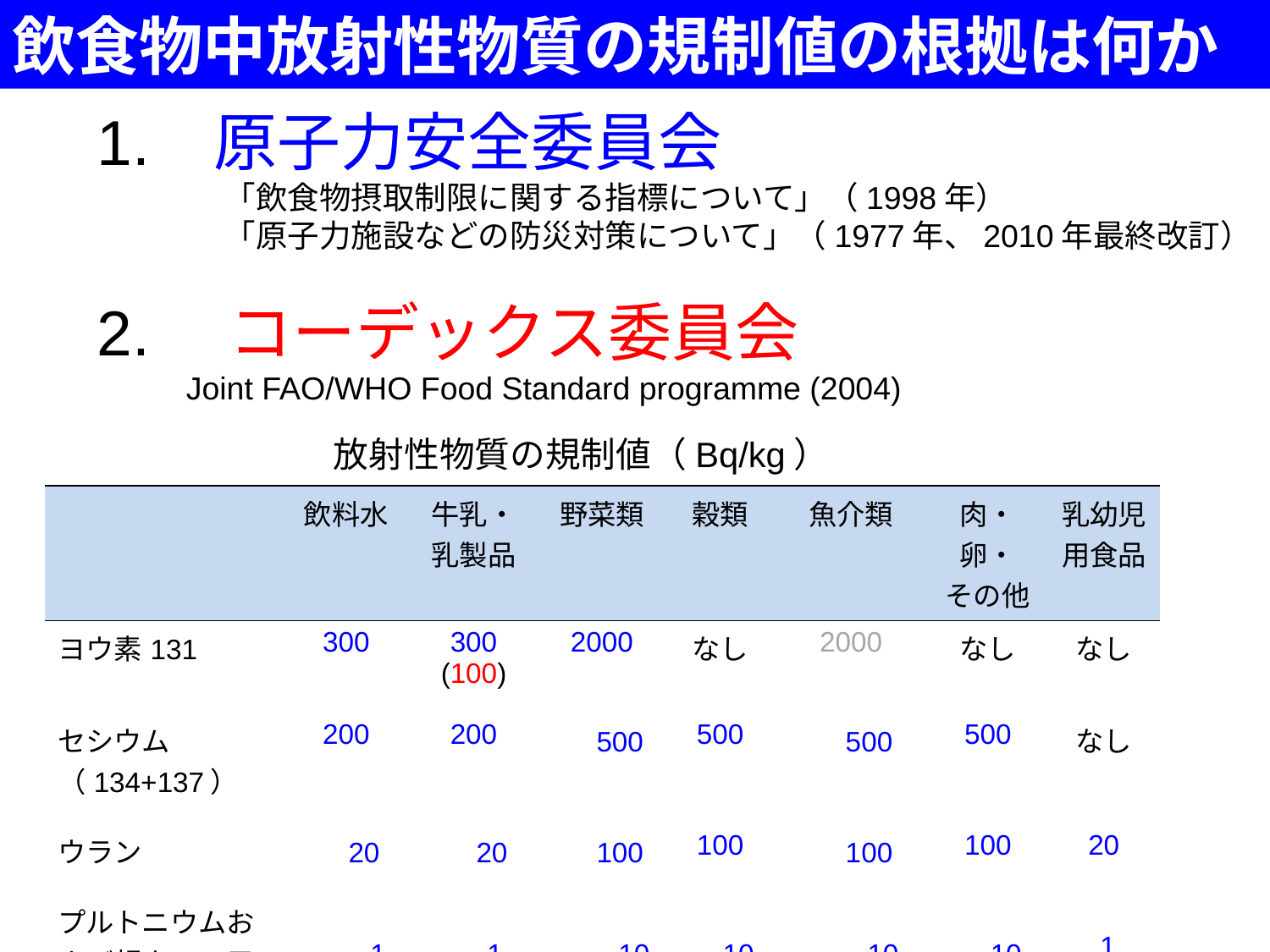

飲食物中放射性物質の規制値の根拠は何か
　原子力安全委員会
　　　　「飲食物摂取制限に関する指標について」（1998年）
　　　　「原子力施設などの防災対策について」（1977年、2010年最終改訂）

2.　コーデックス委員会
          Joint FAO/WHO Food Standard programme (2004)
放射性物質の規制値（Bq/kg）
|  | 飲料水 | 牛乳・ 乳製品 | 野菜類 | 穀類 | 魚介類 | 肉・卵・ その他 | 乳幼児用食品 |
| --- | --- | --- | --- | --- | --- | --- | --- |
| ヨウ素131 | 300 | 300 (100) | 2000 | なし | 2000 | なし | なし |
|  |  |  |  |  |  |  |  |
| セシウム（134+137） | 200 | 200 | 500 | 500 | 500 | 500 | なし |
|  |  |  |  |  |  |  |  |
| ウラン | 20 | 20 | 100 | 100 | 100 | 100 | 20 |
|  |  |  |  |  |  |  |  |
| プルトニウムおよび超ウラン元素のアルファ核種 | 1 | 1 | 10 | 10 | 10 | 10 | 1 |